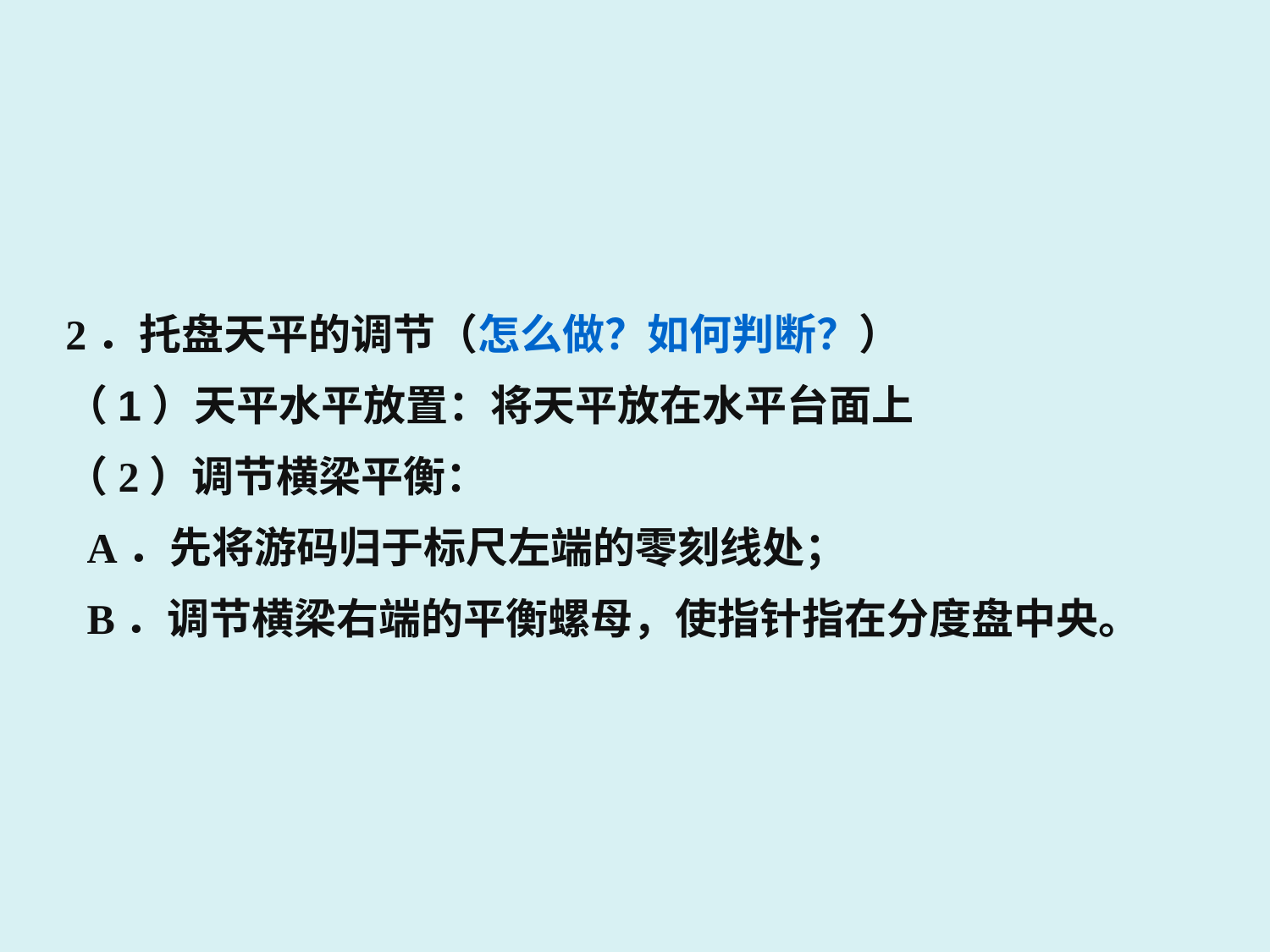

2．托盘天平的调节（怎么做？如何判断？）
（1）天平水平放置：将天平放在水平台面上
（2）调节横梁平衡：
  A．先将游码归于标尺左端的零刻线处；
  B．调节横梁右端的平衡螺母，使指针指在分度盘中央。